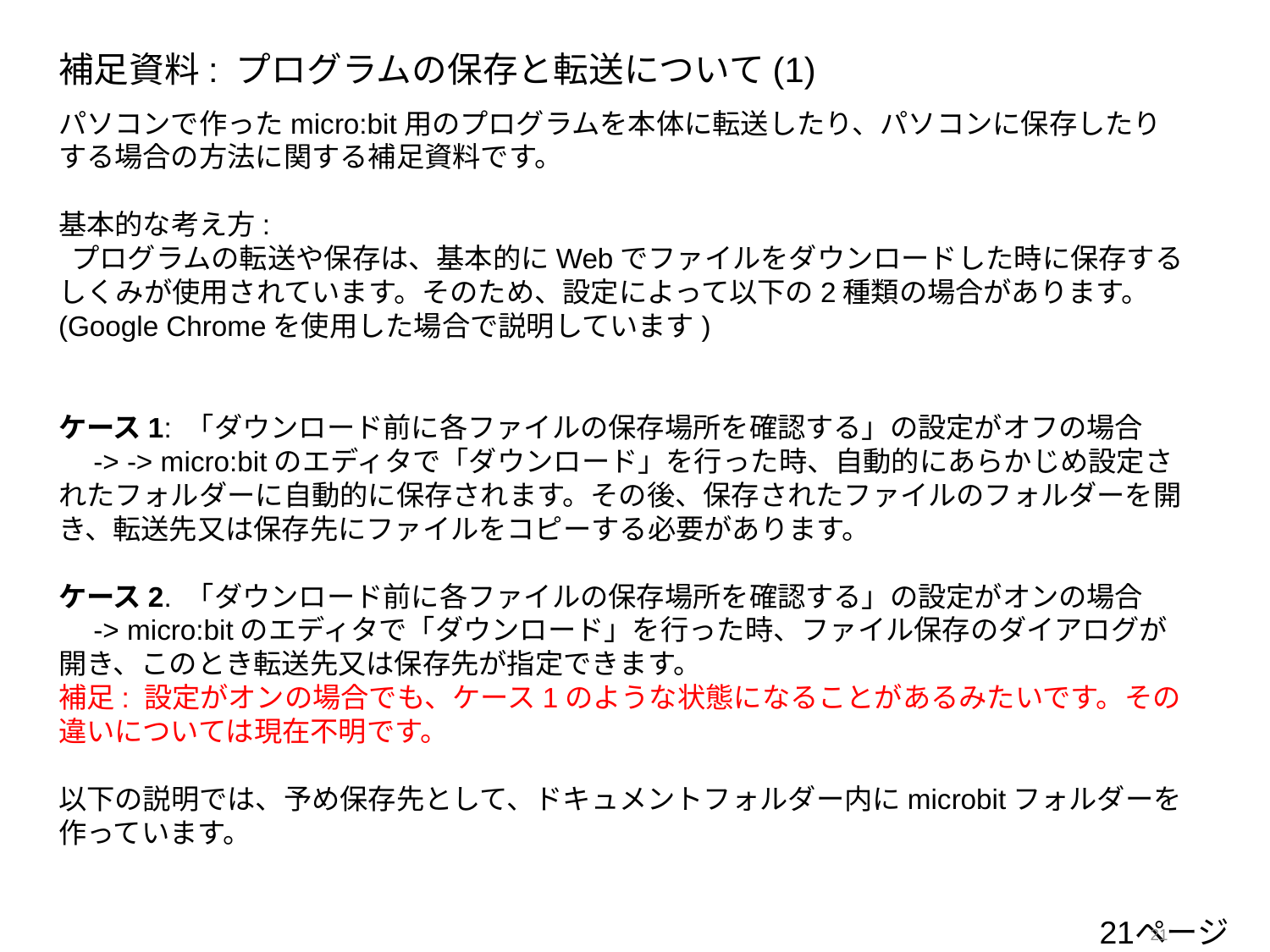

補足資料: プログラムの保存と転送について(1)
パソコンで作ったmicro:bit用のプログラムを本体に転送したり、パソコンに保存したりする場合の方法に関する補足資料です。

基本的な考え方:
 プログラムの転送や保存は、基本的にWebでファイルをダウンロードした時に保存するしくみが使用されています。そのため、設定によって以下の2種類の場合があります。(Google Chromeを使用した場合で説明しています)

ケース1: 「ダウンロード前に各ファイルの保存場所を確認する」の設定がオフの場合
　-> -> micro:bitのエディタで「ダウンロード」を行った時、自動的にあらかじめ設定されたフォルダーに自動的に保存されます。その後、保存されたファイルのフォルダーを開き、転送先又は保存先にファイルをコピーする必要があります。

ケース2. 「ダウンロード前に各ファイルの保存場所を確認する」の設定がオンの場合
　-> micro:bitのエディタで「ダウンロード」を行った時、ファイル保存のダイアログが開き、このとき転送先又は保存先が指定できます。
補足: 設定がオンの場合でも、ケース1のような状態になることがあるみたいです。その違いについては現在不明です。

以下の説明では、予め保存先として、ドキュメントフォルダー内にmicrobitフォルダーを作っています。
21ページ
21